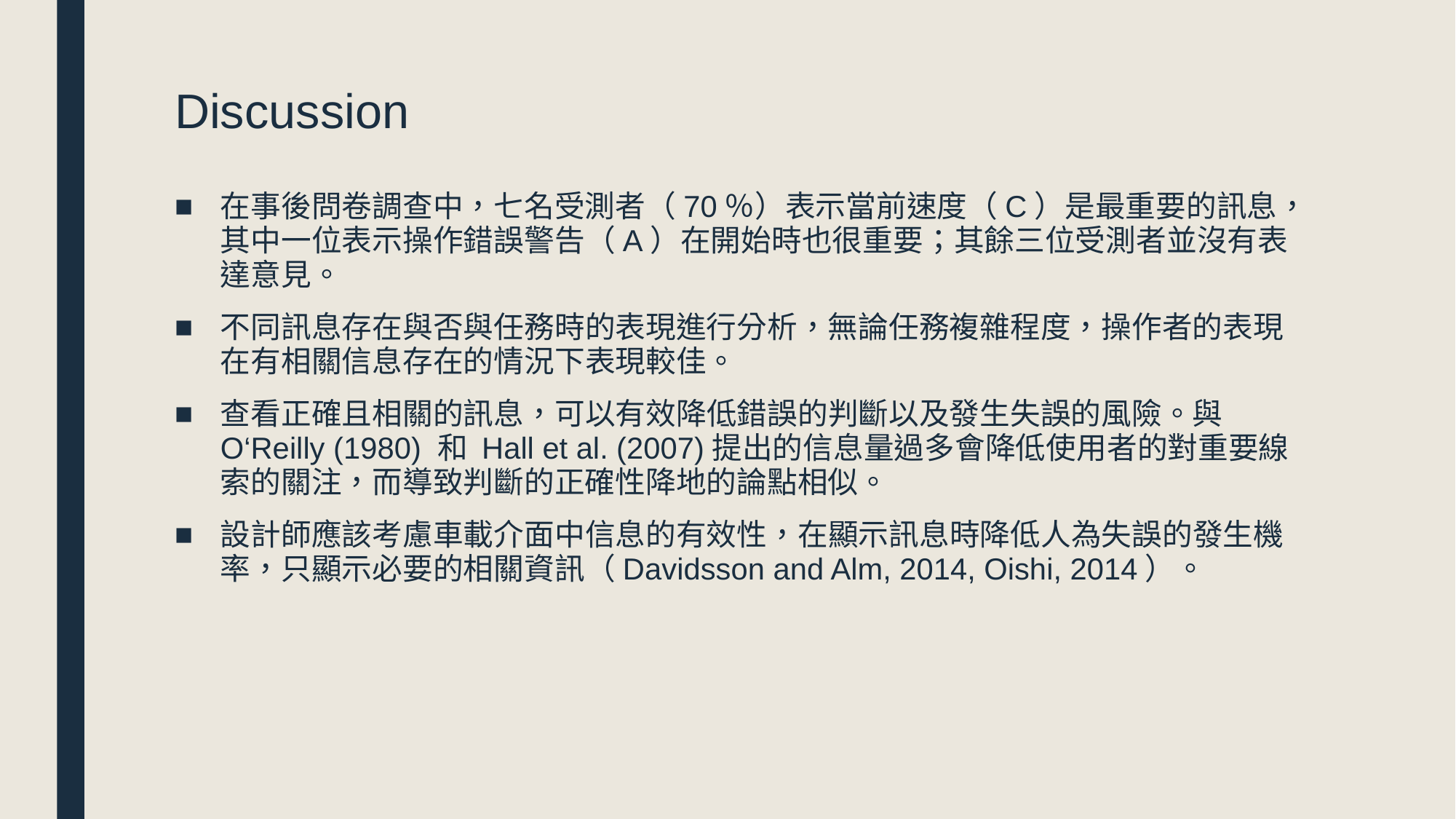

# Discussion
在事後問卷調查中，七名受測者（70％）表示當前速度（C）是最重要的訊息，其中一位表示操作錯誤警告（A）在開始時也很重要；其餘三位受測者並沒有表達意見。
不同訊息存在與否與任務時的表現進行分析，無論任務複雜程度，操作者的表現在有相關信息存在的情況下表現較佳。
查看正確且相關的訊息，可以有效降低錯誤的判斷以及發生失誤的風險。與O‘Reilly (1980) 和 Hall et al. (2007)提出的信息量過多會降低使用者的對重要線索的關注，而導致判斷的正確性降地的論點相似。
設計師應該考慮車載介面中信息的有效性，在顯示訊息時降低人為失誤的發生機率，只顯示必要的相關資訊（Davidsson and Alm, 2014, Oishi, 2014）。